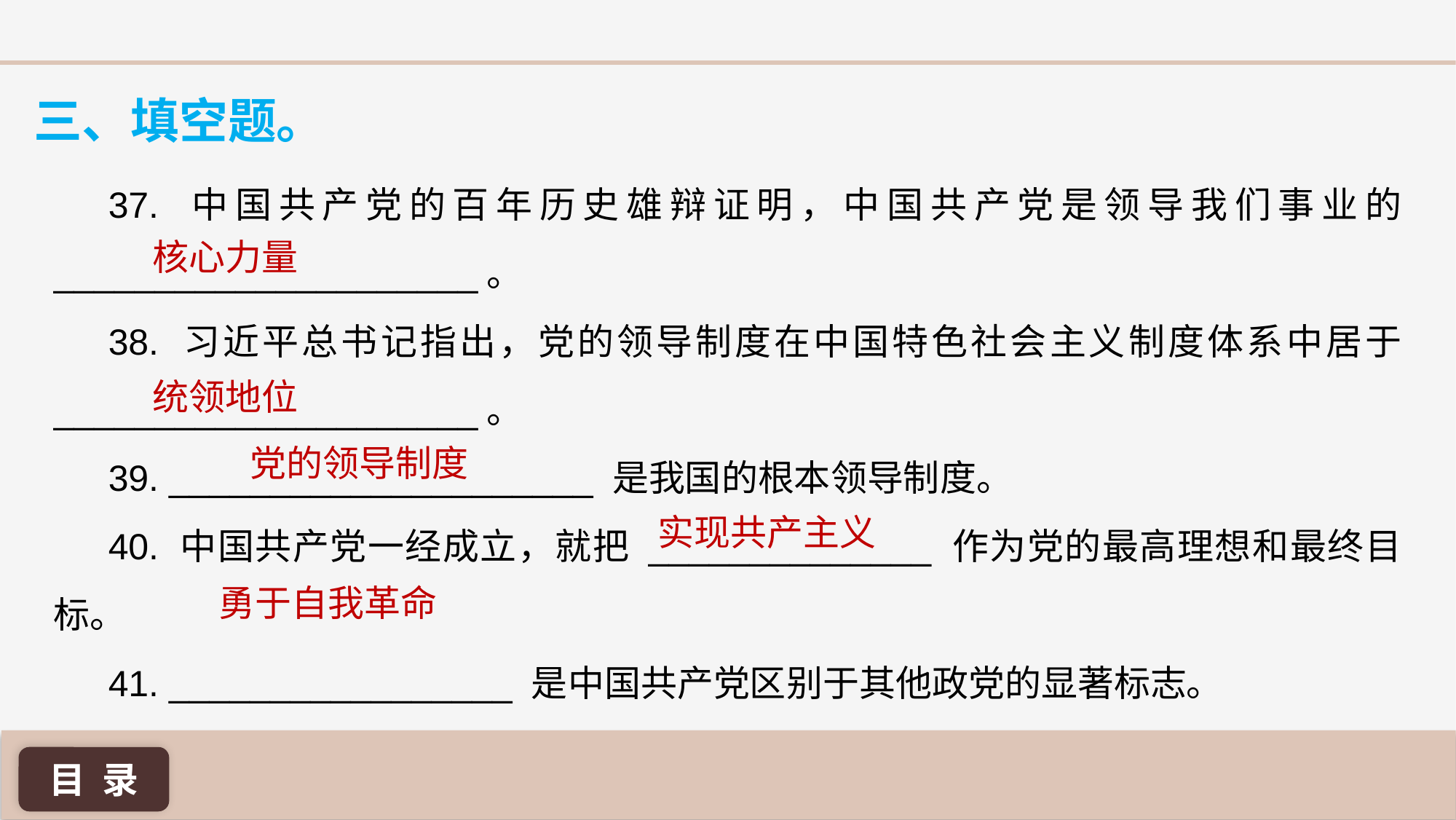

三、填空题。
37. 中国共产党的百年历史雄辩证明，中国共产党是领导我们事业的 _____________________。
38. 习近平总书记指出，党的领导制度在中国特色社会主义制度体系中居于 _____________________。
39. _____________________ 是我国的根本领导制度。
40. 中国共产党一经成立，就把 ______________ 作为党的最高理想和最终目标。
41. _________________ 是中国共产党区别于其他政党的显著标志。
核心力量
统领地位
党的领导制度
实现共产主义
勇于自我革命